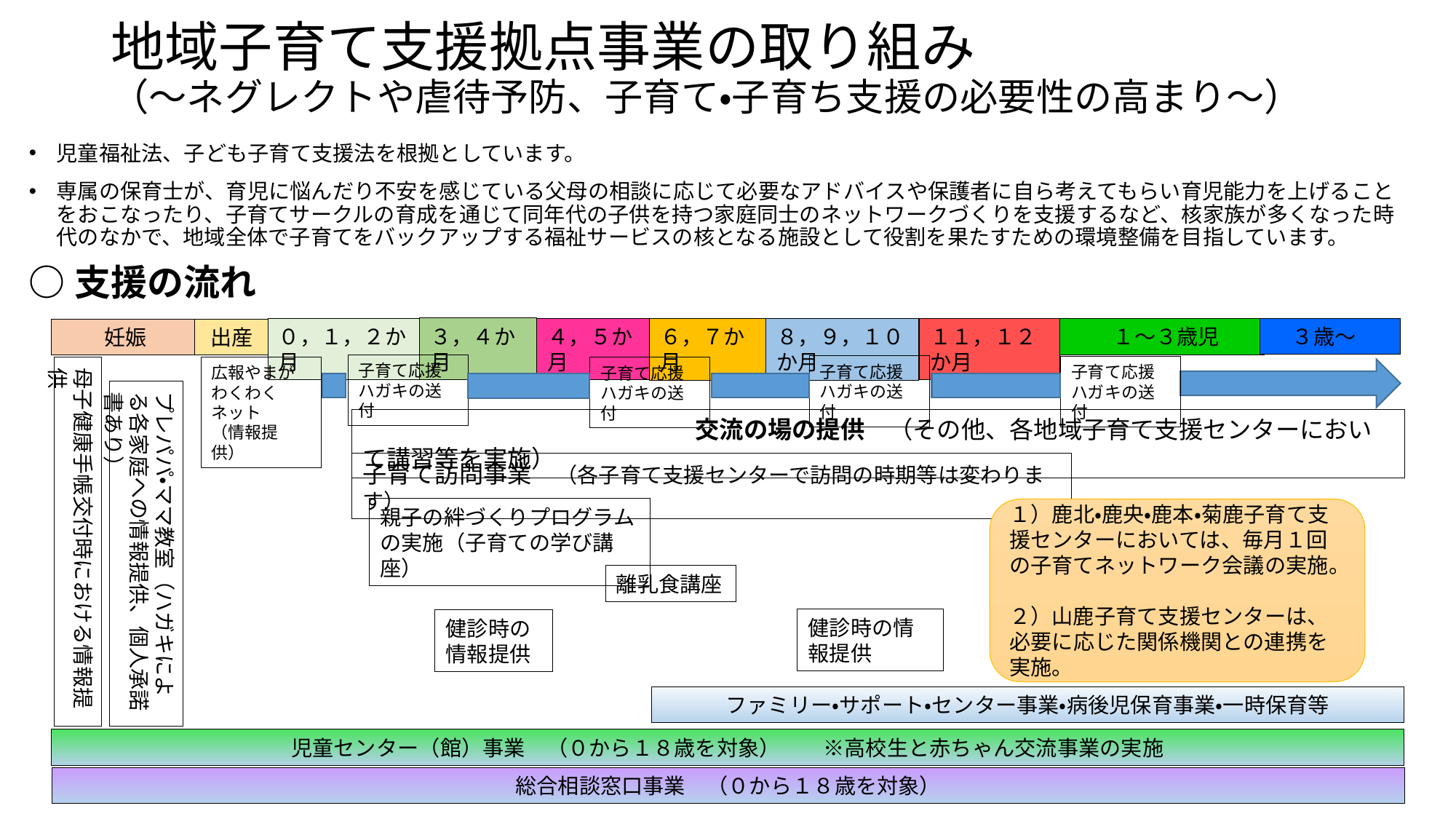

# 地域子育て支援拠点事業の取り組み （～ネグレクトや虐待予防、子育て・子育ち支援の必要性の高まり～）
児童福祉法、子ども子育て支援法を根拠としています。
専属の保育士が、育児に悩んだり不安を感じている父母の相談に応じて必要なアドバイスや保護者に自ら考えてもらい育児能力を上げることをおこなったり、子育てサークルの育成を通じて同年代の子供を持つ家庭同士のネットワークづくりを支援するなど、核家族が多くなった時代のなかで、地域全体で子育てをバックアップする福祉サービスの核となる施設として役割を果たすための環境整備を目指しています。
○支援の流れ
３，４か月
０，１，２か月
４，５か月
　３歳～
　　１～３歳児
１１，１２か月
６，７か月
８，９，１０か月
　　妊娠
出産
子育て応援ハガキの送付
子育て応援ハガキの送付
子育て応援ハガキの送付
広報やまが
わくわくネット
（情報提供）
子育て応援ハガキの送付
母子健康手帳交付時における情報提供

プレパパ・ママ教室（ハガキによる各家庭への情報提供、個人承諾書あり）
　　　　　　　　　　　　　　交流の場の提供　（その他、各地域子育て支援センターにおいて講習等を実施）
子育て訪問事業　（各子育て支援センターで訪問の時期等は変わります）
親子の絆づくりプログラムの実施（子育ての学び講座）
１）鹿北・鹿央・鹿本・菊鹿子育て支援センターにおいては、毎月１回の子育てネットワーク会議の実施。

２）山鹿子育て支援センターは、必要に応じた関係機関との連携を実施。
離乳食講座
健診時の情報提供
健診時の情報提供
ファミリー・サポート・センター事業・病後児保育事業・一時保育等
児童センター（館）事業　（０から１８歳を対象）　　※高校生と赤ちゃん交流事業の実施
総合相談窓口事業　（０から１８歳を対象）